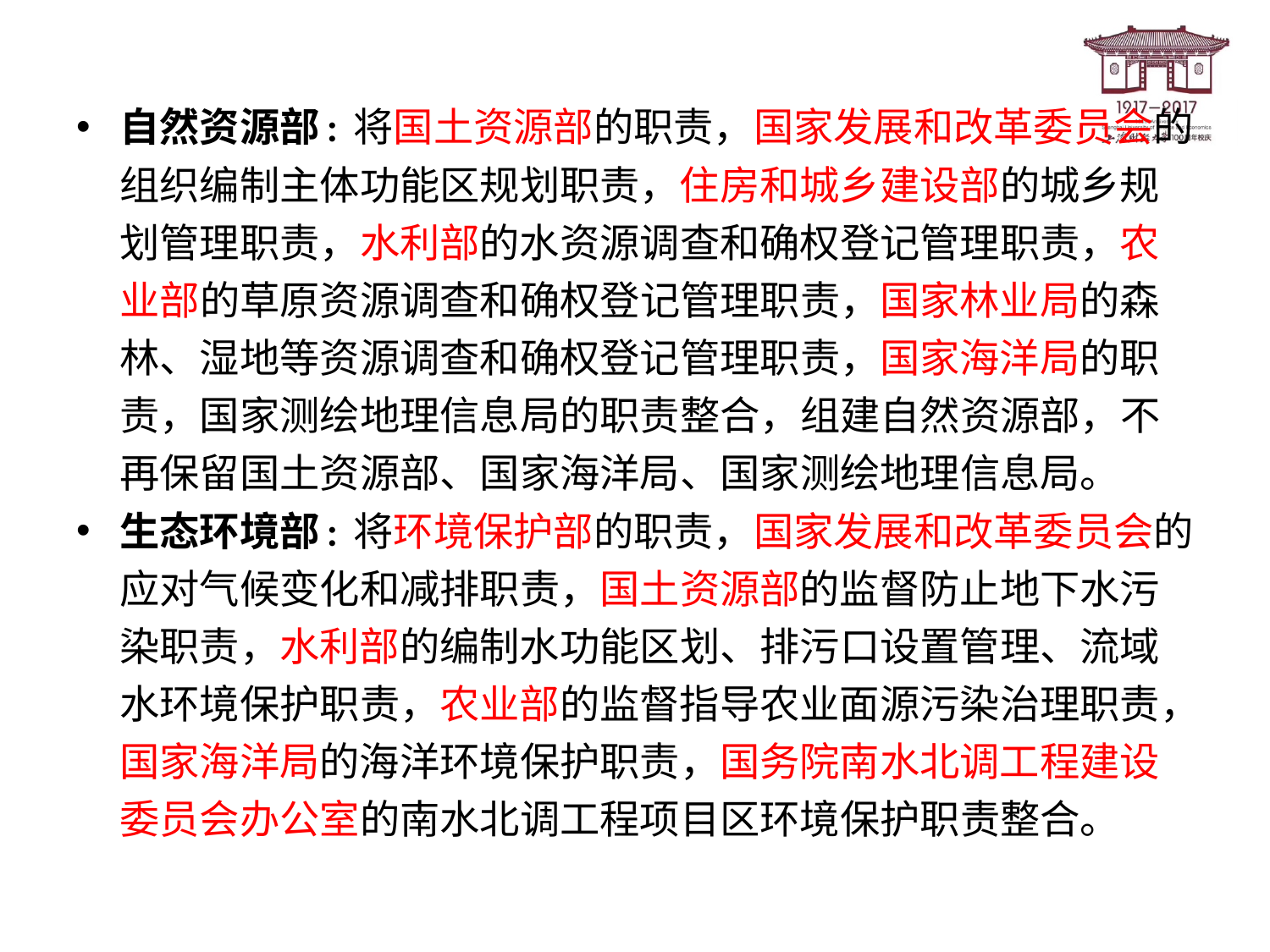

自然资源部: 将国土资源部的职责，国家发展和改革委员会的组织编制主体功能区规划职责，住房和城乡建设部的城乡规划管理职责，水利部的水资源调查和确权登记管理职责，农业部的草原资源调查和确权登记管理职责，国家林业局的森林、湿地等资源调查和确权登记管理职责，国家海洋局的职责，国家测绘地理信息局的职责整合，组建自然资源部，不再保留国土资源部、国家海洋局、国家测绘地理信息局。
生态环境部: 将环境保护部的职责，国家发展和改革委员会的应对气候变化和减排职责，国土资源部的监督防止地下水污染职责，水利部的编制水功能区划、排污口设置管理、流域水环境保护职责，农业部的监督指导农业面源污染治理职责，国家海洋局的海洋环境保护职责，国务院南水北调工程建设委员会办公室的南水北调工程项目区环境保护职责整合。